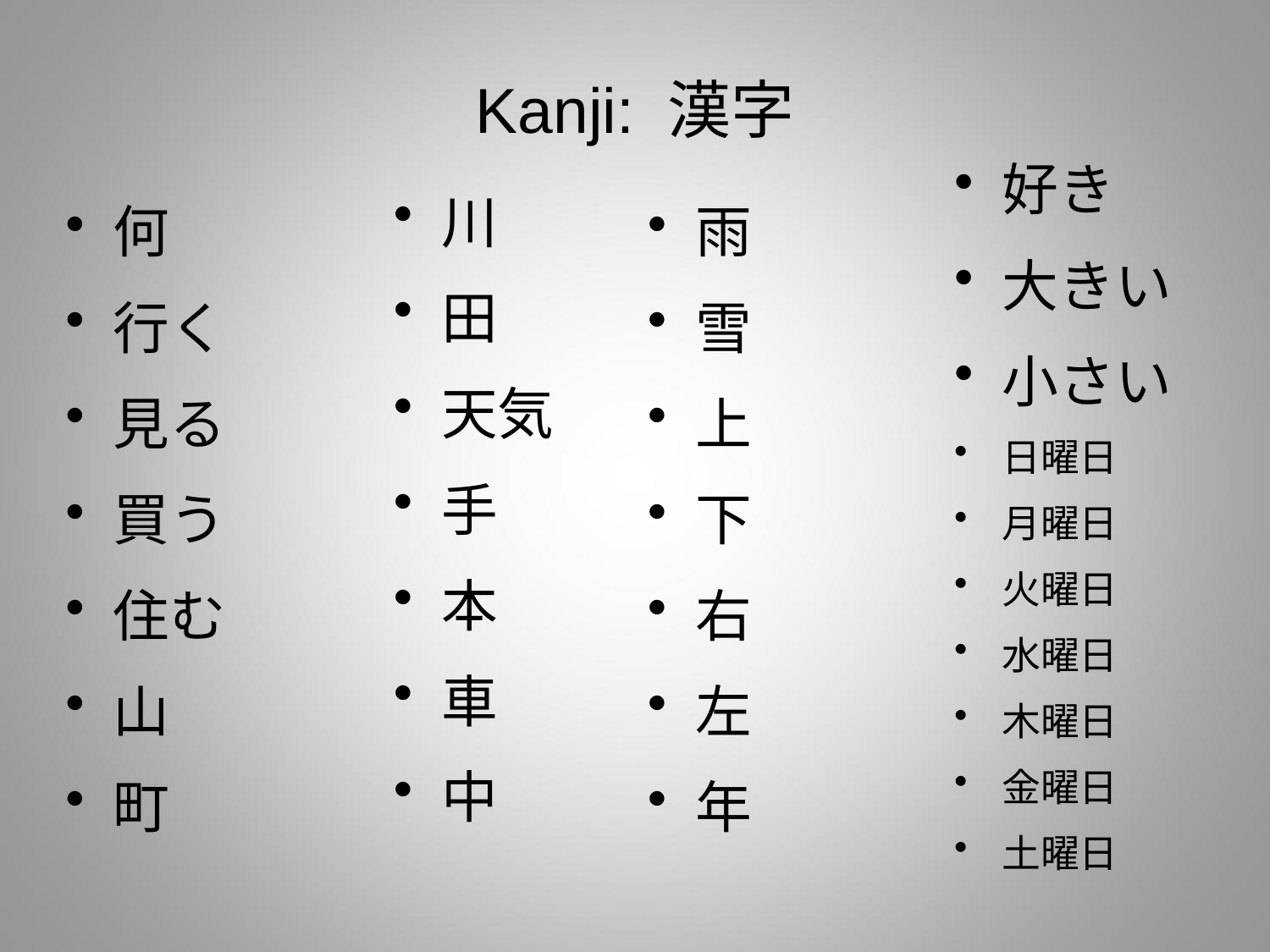

Kanji: 漢字

川
田
天気
手
本
車
中
好き
大きい
小さい
日曜日
月曜日
火曜日
水曜日
木曜日
金曜日
土曜日
何
行く
見る
買う
住む
山
町
雨
雪
上
下
右
左
年